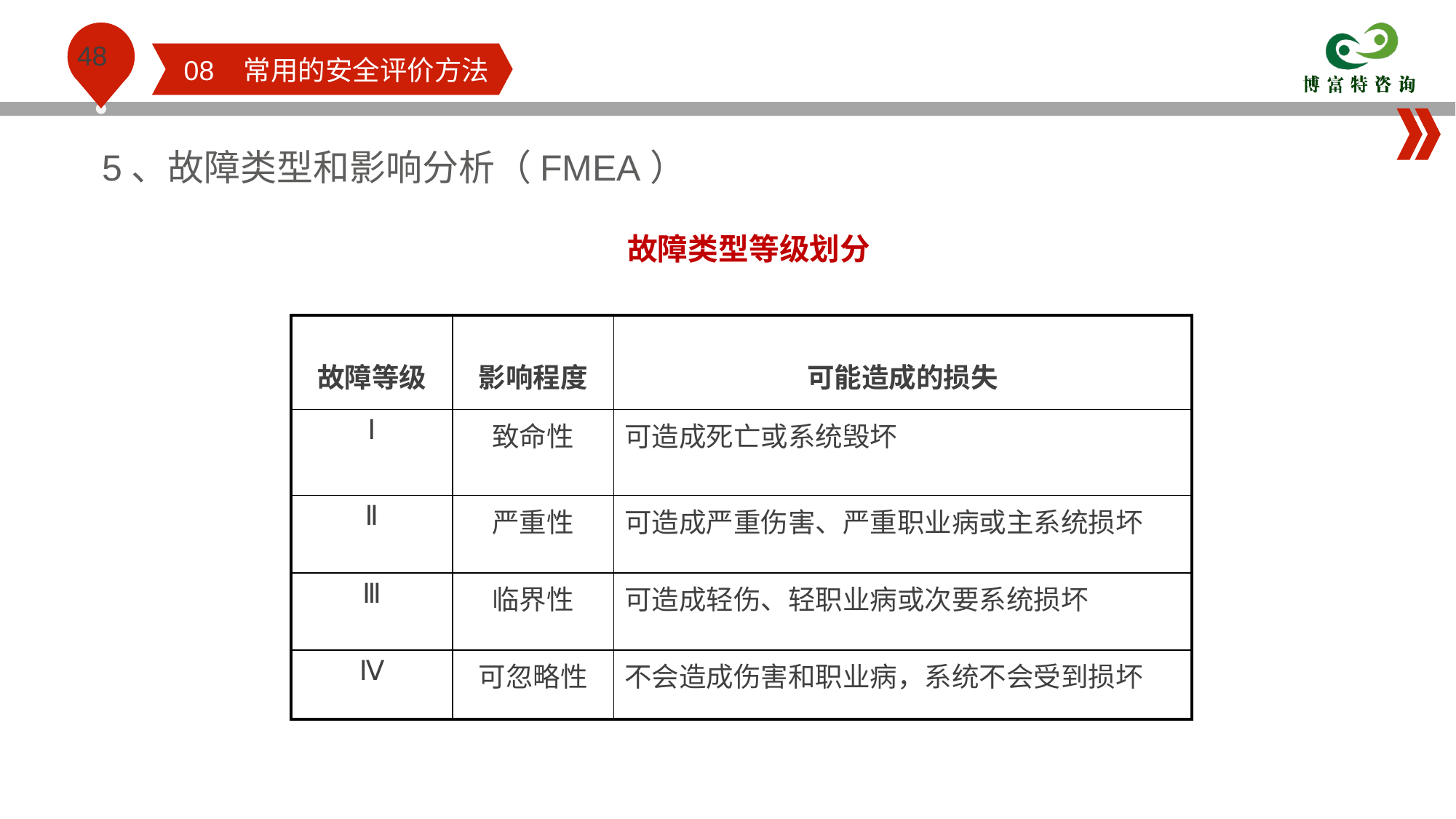

08   常用的安全评价方法
5、故障类型和影响分析（FMEA）
故障类型等级划分
| 故障等级 | 影响程度 | 可能造成的损失 |
| --- | --- | --- |
| Ⅰ | 致命性 | 可造成死亡或系统毁坏 |
| Ⅱ | 严重性 | 可造成严重伤害、严重职业病或主系统损坏 |
| Ⅲ | 临界性 | 可造成轻伤、轻职业病或次要系统损坏 |
| Ⅳ | 可忽略性 | 不会造成伤害和职业病，系统不会受到损坏 |